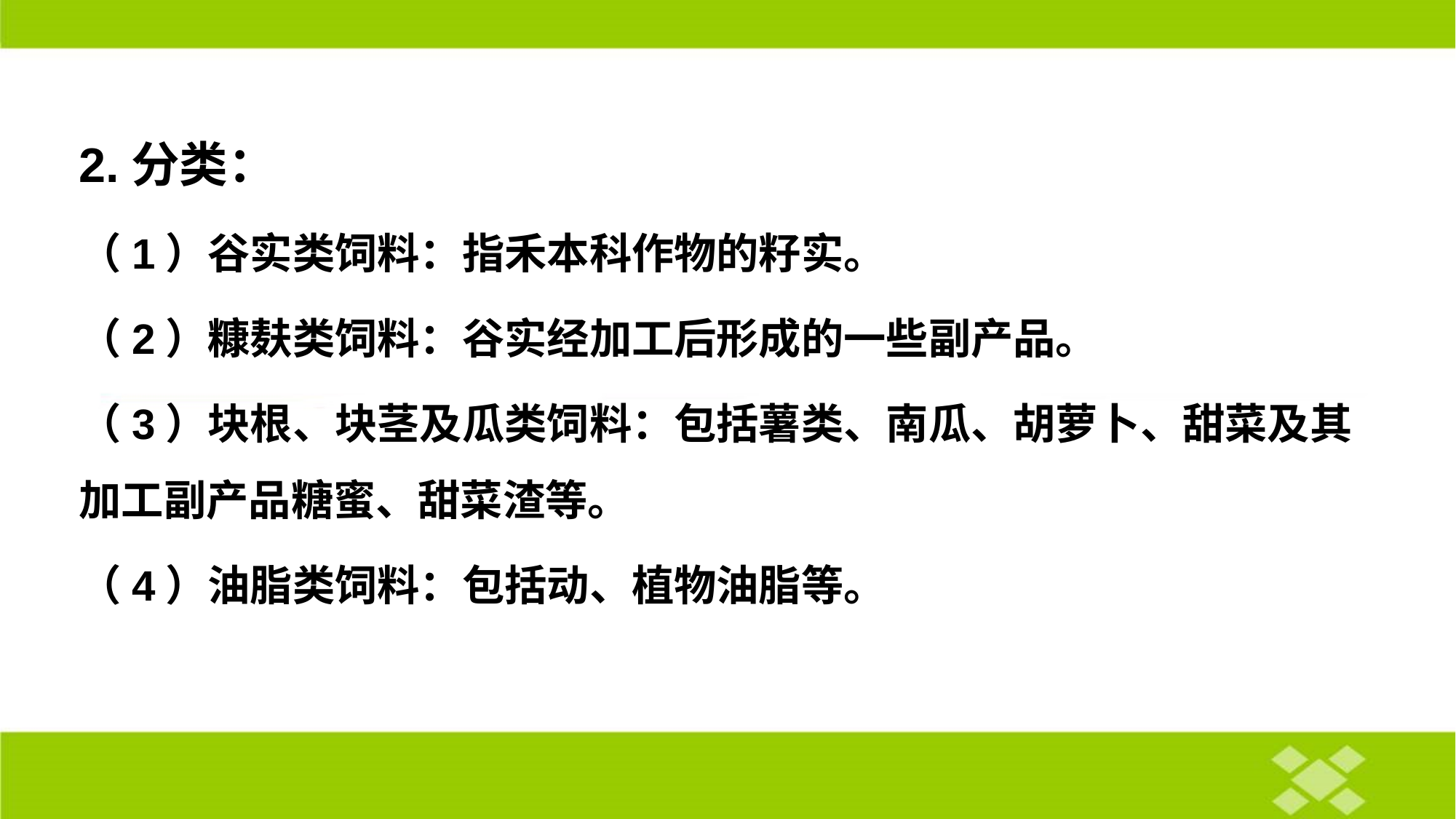

2.分类：
（1）谷实类饲料：指禾本科作物的籽实。
（2）糠麸类饲料：谷实经加工后形成的一些副产品。
（3）块根、块茎及瓜类饲料：包括薯类、南瓜、胡萝卜、甜菜及其加工副产品糖蜜、甜菜渣等。
（4）油脂类饲料：包括动、植物油脂等。